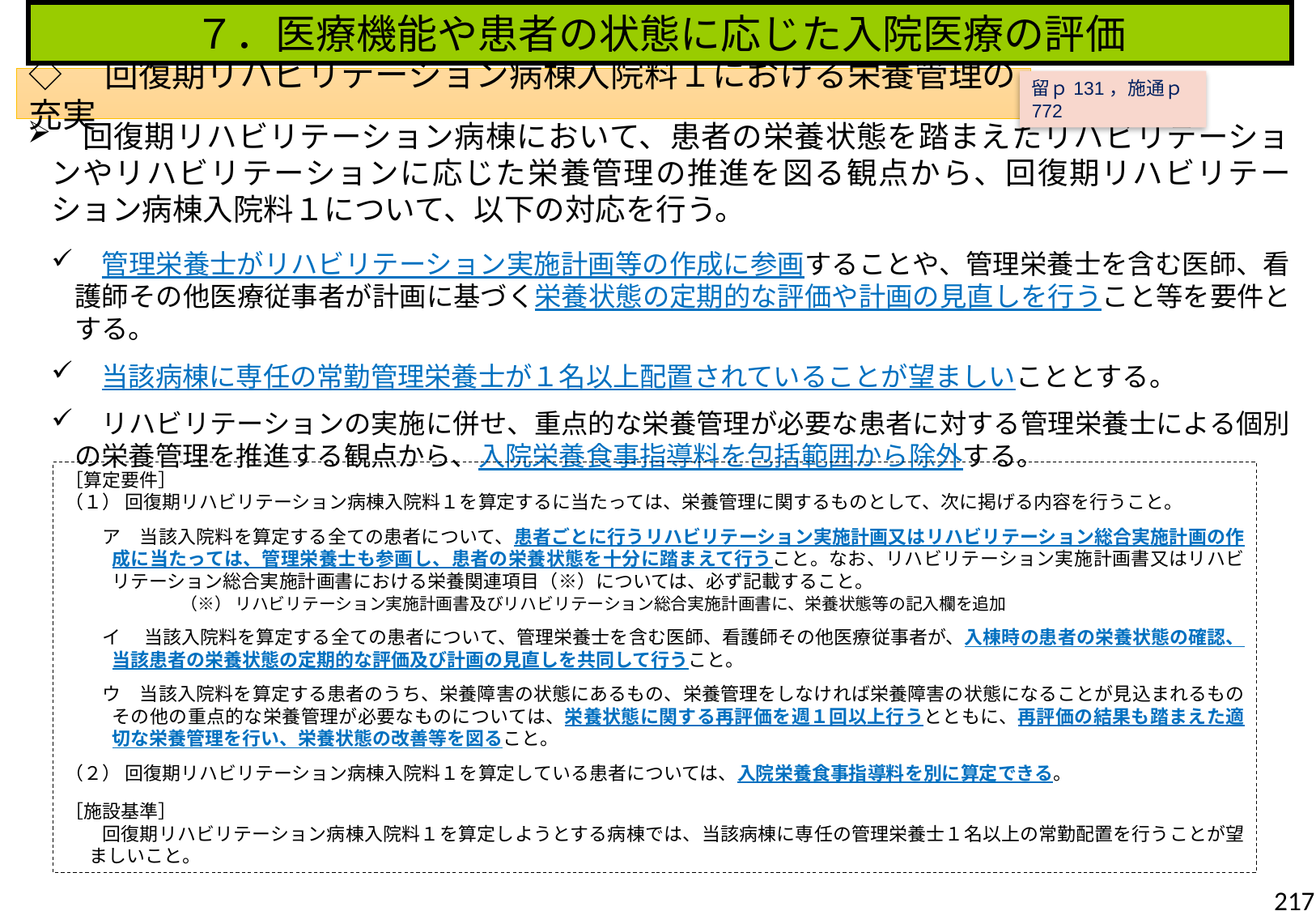

７．医療機能や患者の状態に応じた入院医療の評価
◇　回復期リハビリテーション病棟入院料１における栄養管理の充実
留ｐ131，施通ｐ772
　回復期リハビリテーション病棟において、患者の栄養状態を踏まえたリハビリテーションやリハビリテーションに応じた栄養管理の推進を図る観点から、回復期リハビリテーション病棟入院料１について、以下の対応を行う。
　管理栄養士がリハビリテーション実施計画等の作成に参画することや、管理栄養士を含む医師、看護師その他医療従事者が計画に基づく栄養状態の定期的な評価や計画の見直しを行うこと等を要件とする。
　当該病棟に専任の常勤管理栄養士が１名以上配置されていることが望ましいこととする。
　リハビリテーションの実施に併せ、重点的な栄養管理が必要な患者に対する管理栄養士による個別の栄養管理を推進する観点から、入院栄養食事指導料を包括範囲から除外する。
［算定要件］
（１） 回復期リハビリテーション病棟入院料１を算定するに当たっては、栄養管理に関するものとして、次に掲げる内容を行うこと。

　　ア　当該入院料を算定する全ての患者について、患者ごとに行うリハビリテーション実施計画又はリハビリテーション総合実施計画の作成に当たっては、管理栄養士も参画し、患者の栄養状態を十分に踏まえて行うこと。なお、リハビリテーション実施計画書又はリハビリテーション総合実施計画書における栄養関連項目（※）については、必ず記載すること。
　　　　 　　（※） リハビリテーション実施計画書及びリハビリテーション総合実施計画書に、栄養状態等の記入欄を追加

　　イ　 当該入院料を算定する全ての患者について、管理栄養士を含む医師、看護師その他医療従事者が、入棟時の患者の栄養状態の確認、当該患者の栄養状態の定期的な評価及び計画の見直しを共同して行うこと。

　　ウ　当該入院料を算定する患者のうち、栄養障害の状態にあるもの、栄養管理をしなければ栄養障害の状態になることが見込まれるものその他の重点的な栄養管理が必要なものについては、栄養状態に関する再評価を週１回以上行うとともに、再評価の結果も踏まえた適切な栄養管理を行い、栄養状態の改善等を図ること。

（２） 回復期リハビリテーション病棟入院料１を算定している患者については、入院栄養食事指導料を別に算定できる。

［施設基準］
　　回復期リハビリテーション病棟入院料１を算定しようとする病棟では、当該病棟に専任の管理栄養士１名以上の常勤配置を行うことが望ましいこと。
217